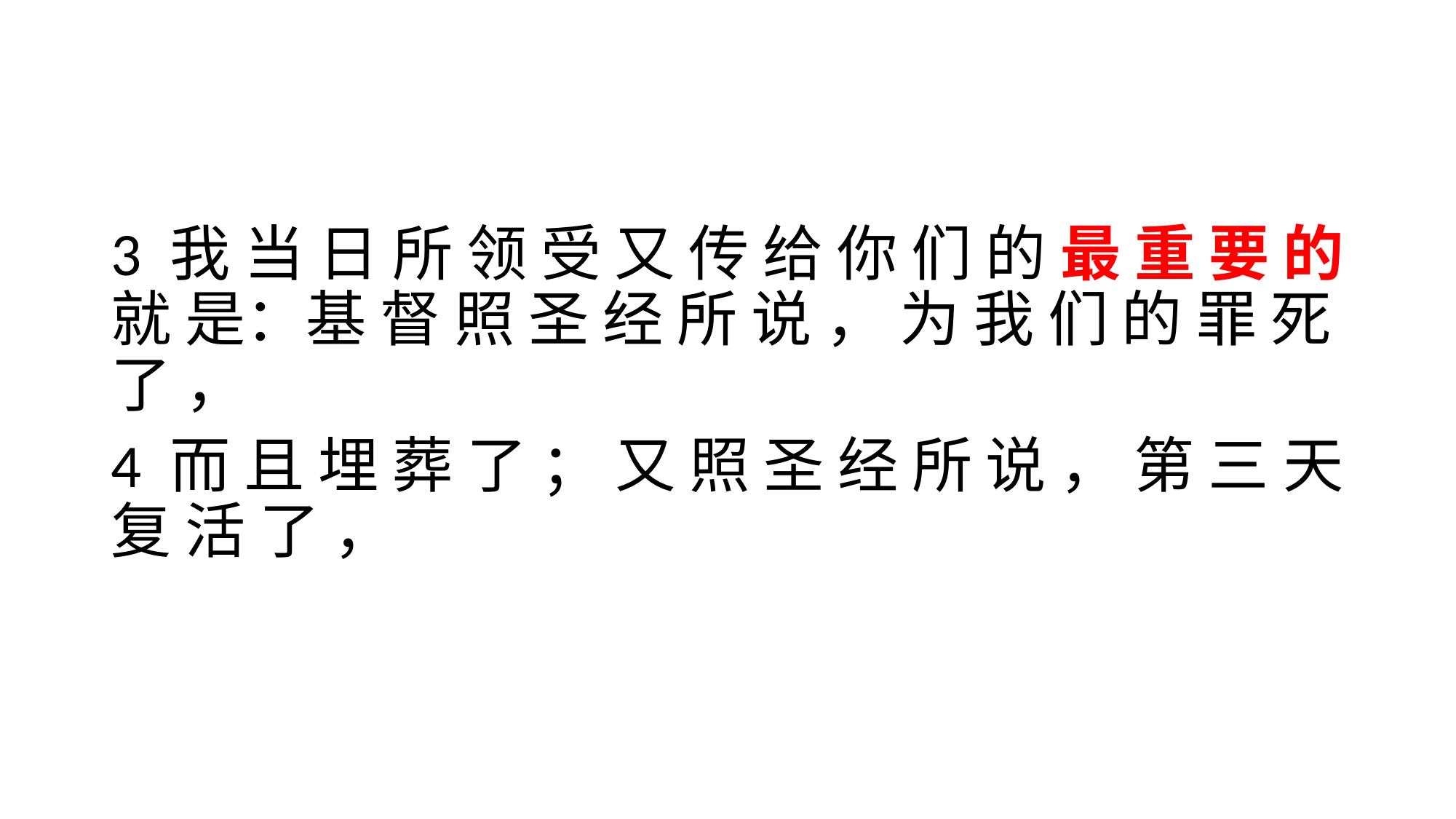

#
3 我 当 日 所 领 受 又 传 给 你 们 的 最 重 要 的就 是：基 督 照 圣 经 所 说 ， 为 我 们 的 罪 死 了 ，
4 而 且 埋 葬 了 ； 又 照 圣 经 所 说 ， 第 三 天 复 活 了 ，